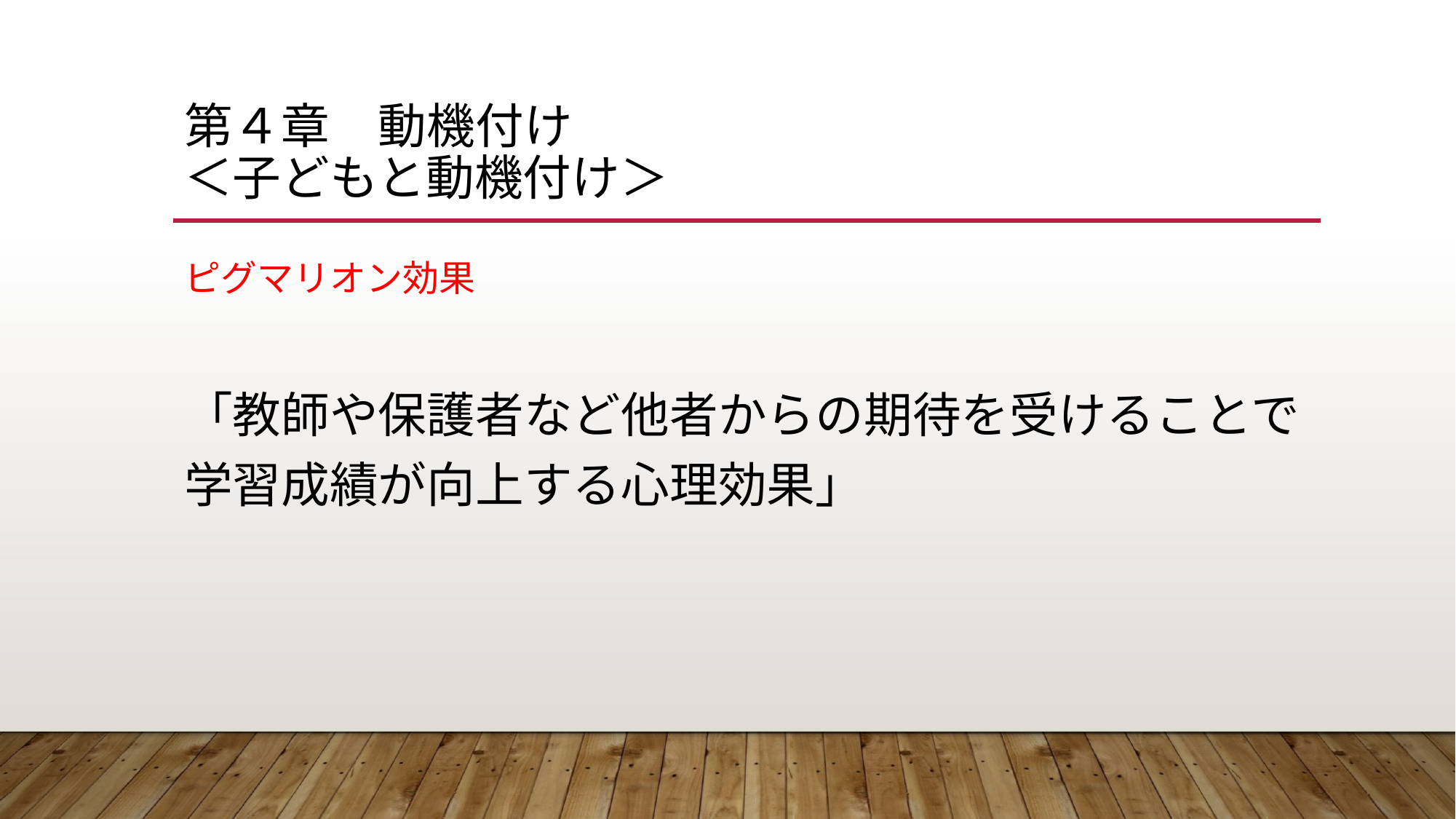

# 第４章　動機付け ＜子どもと動機付け＞
ピグマリオン効果

「教師や保護者など他者からの期待を受けることで学習成績が向上する心理効果」